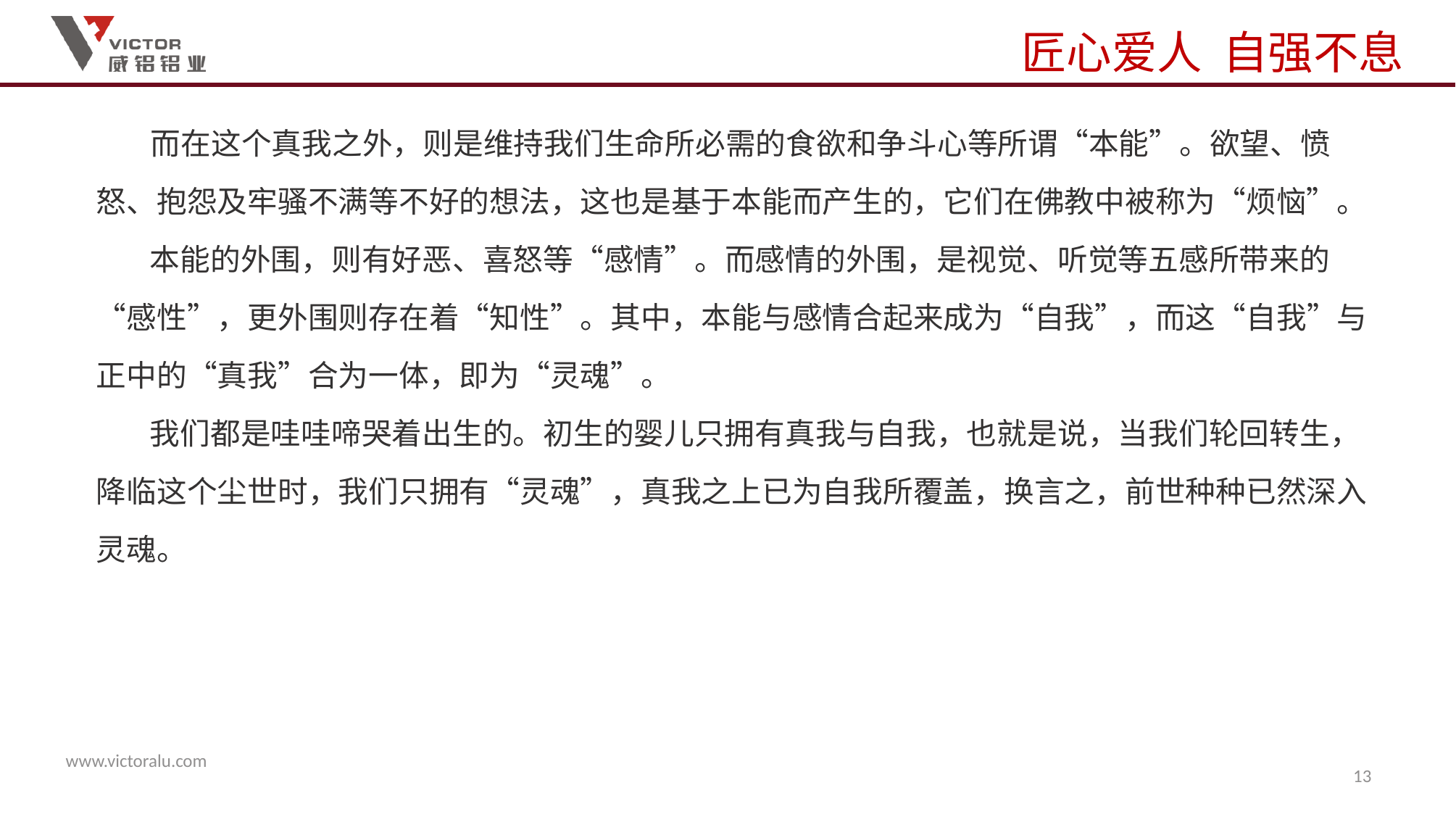

而在这个真我之外，则是维持我们生命所必需的食欲和争斗心等所谓“本能”。欲望、愤怒、抱怨及牢骚不满等不好的想法，这也是基于本能而产生的，它们在佛教中被称为“烦恼”。
        本能的外围，则有好恶、喜怒等“感情”。而感情的外围，是视觉、听觉等五感所带来的“感性”，更外围则存在着“知性”。其中，本能与感情合起来成为“自我”，而这“自我”与正中的“真我”合为一体，即为“灵魂”。
        我们都是哇哇啼哭着出生的。初生的婴儿只拥有真我与自我，也就是说，当我们轮回转生，降临这个尘世时，我们只拥有“灵魂”，真我之上已为自我所覆盖，换言之，前世种种已然深入灵魂。
13